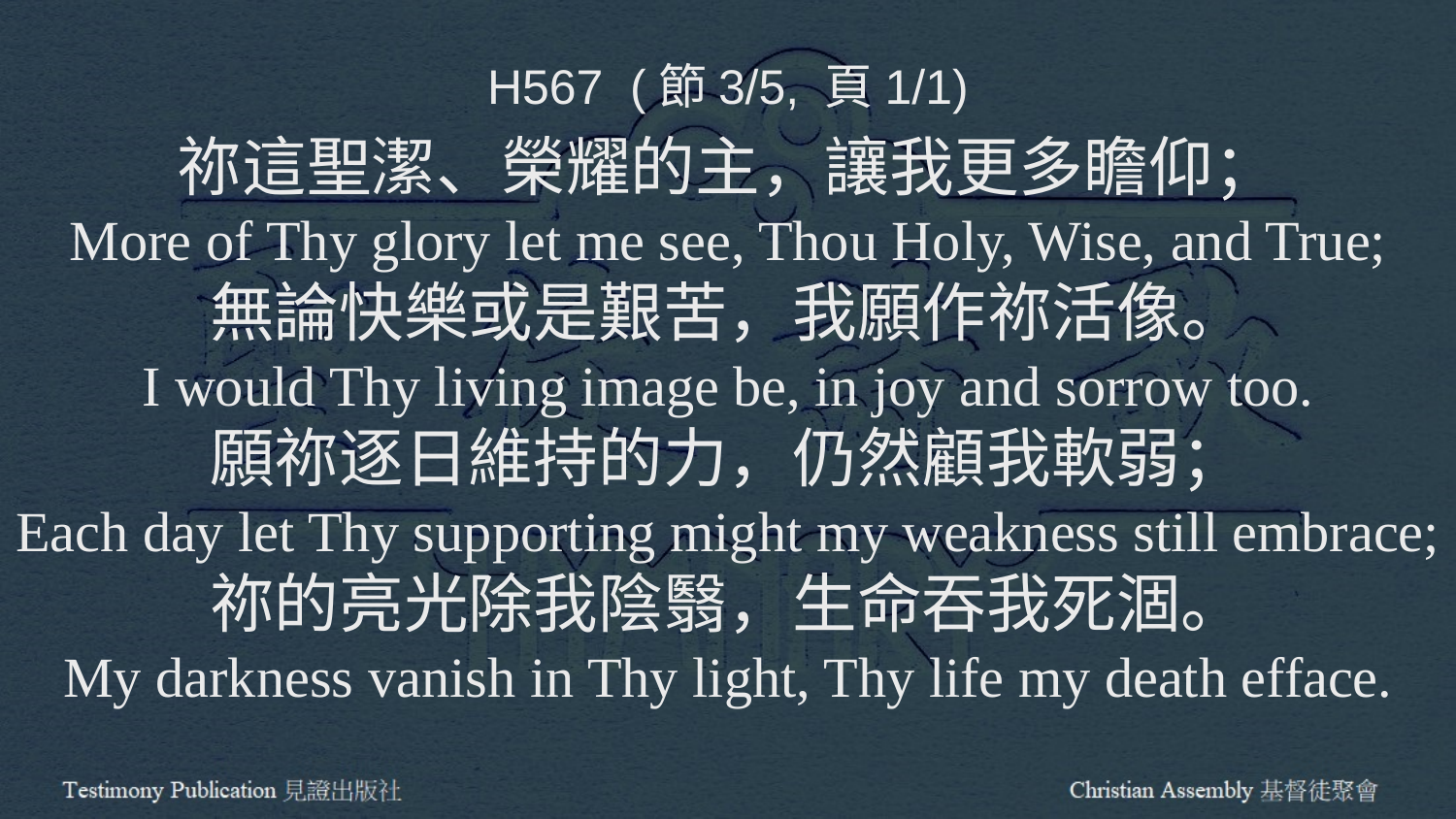

H567  (節3/5, 頁1/1)
祢這聖潔、榮耀的主，讓我更多瞻仰；
More of Thy glory let me see, Thou Holy, Wise, and True;
無論快樂或是艱苦，我願作祢活像。
I would Thy living image be, in joy and sorrow too.
願祢逐日維持的力，仍然顧我軟弱；
Each day let Thy supporting might my weakness still embrace;
祢的亮光除我陰翳，生命吞我死涸。
My darkness vanish in Thy light, Thy life my death efface.